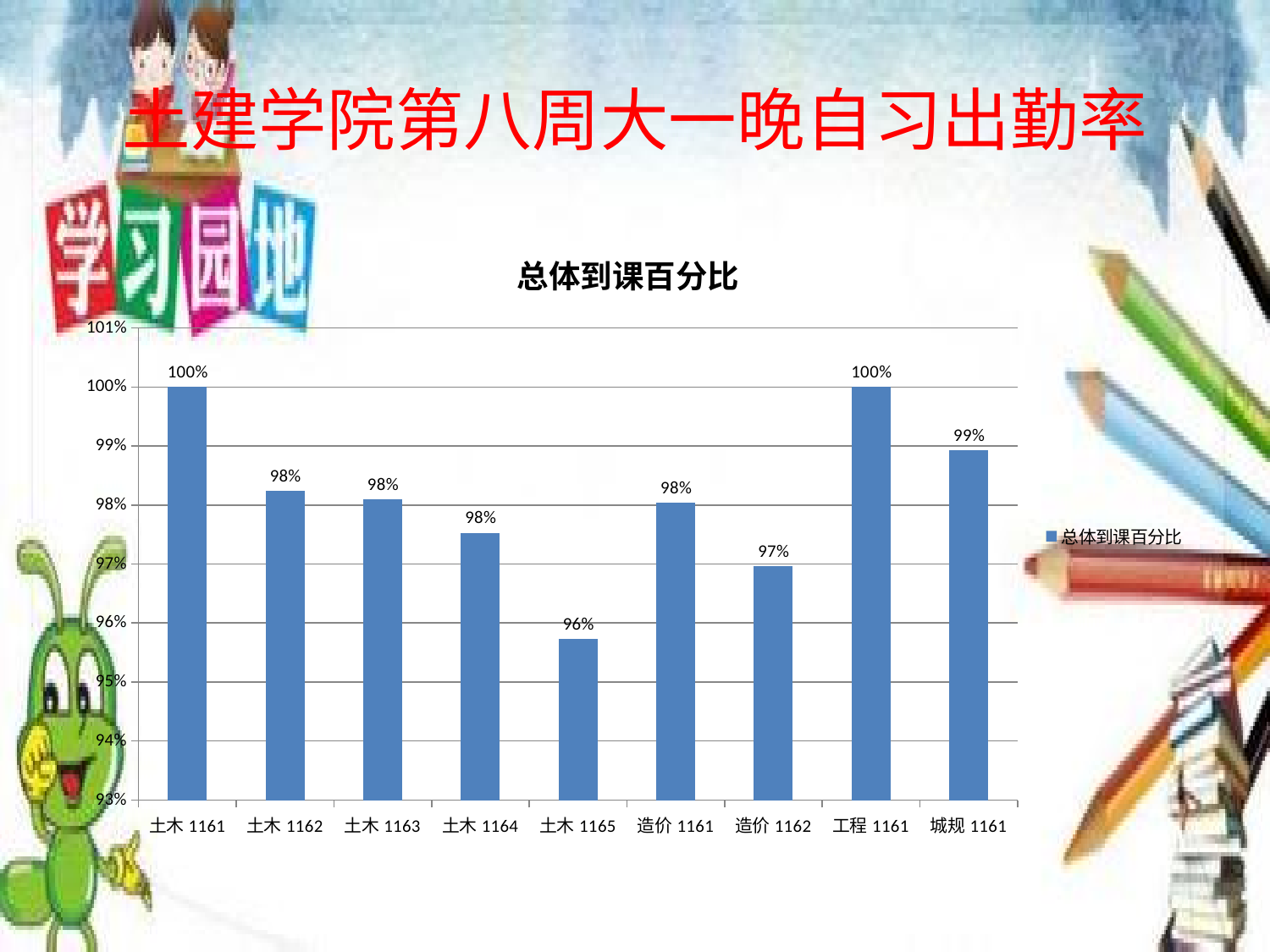

# 土建学院第八周大一晚自习出勤率

### Chart:

| Category | 总体到课百分比   |
|---|---|
| 土木1161 | 1.0 |
| 土木1162 | 0.9824561403508771 |
| 土木1163 | 0.9809523809523809 |
| 土木1164 | 0.9753086419753086 |
| 土木1165 | 0.9572649572649573 |
| 造价1161 | 0.9803921568627451 |
| 造价1162 | 0.9696969696969697 |
| 工程1161 | 1.0 |
| 城规1161 | 0.989247311827957 |